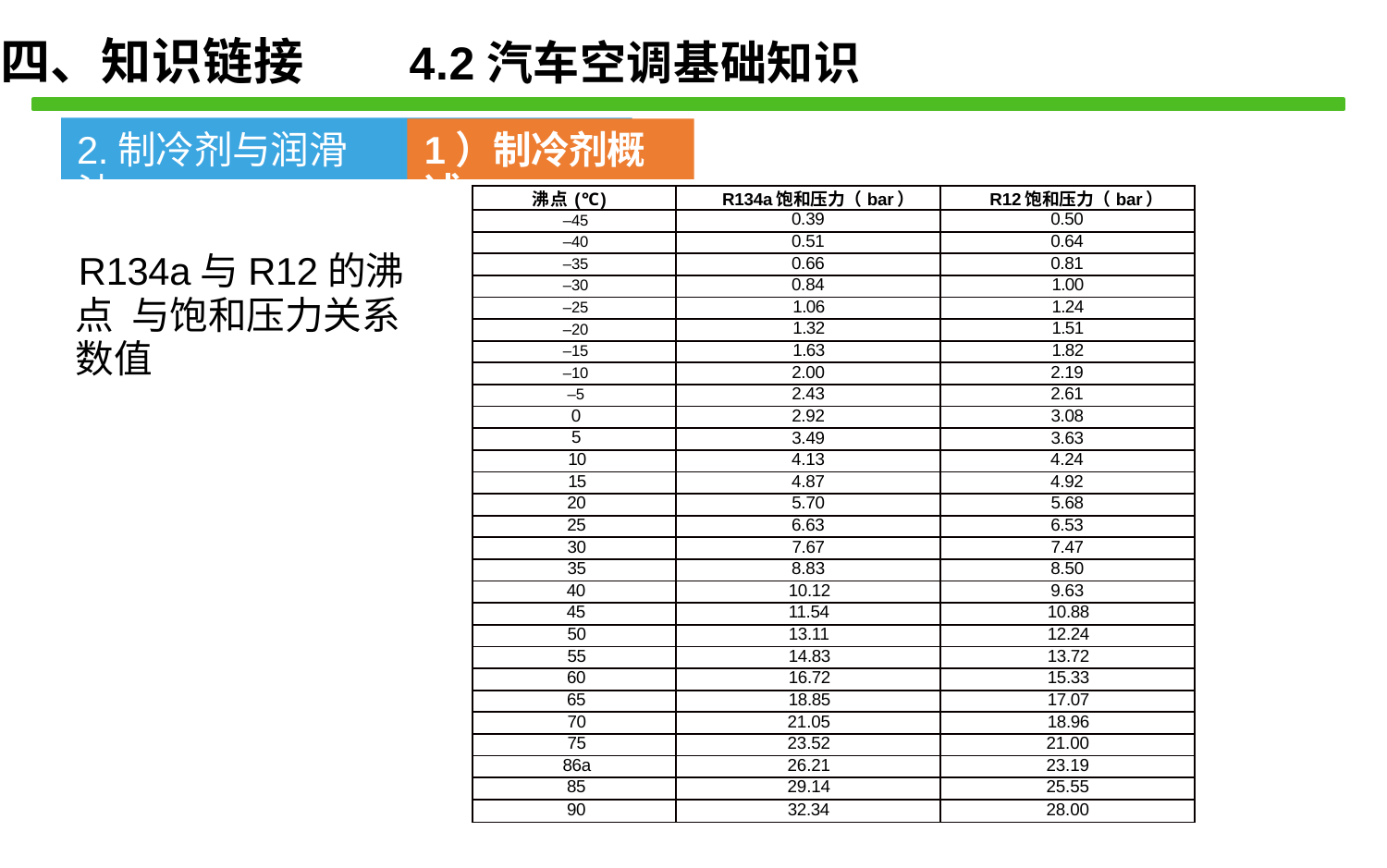

四、知识链接       4.2汽车空调基础知识

2.制冷剂与润滑油

1）制冷剂概述
| 沸点(℃) | R134a饱和压力（bar） | R12饱和压力（bar） |
| --- | --- | --- |
| –45 | 0.39 | 0.50 |
| –40 | 0.51 | 0.64 |
| –35 | 0.66 | 0.81 |
| –30 | 0.84 | 1.00 |
| –25 | 1.06 | 1.24 |
| –20 | 1.32 | 1.51 |
| –15 | 1.63 | 1.82 |
| –10 | 2.00 | 2.19 |
| –5 | 2.43 | 2.61 |
| 0 | 2.92 | 3.08 |
| 5 | 3.49 | 3.63 |
| 10 | 4.13 | 4.24 |
| 15 | 4.87 | 4.92 |
| 20 | 5.70 | 5.68 |
| 25 | 6.63 | 6.53 |
| 30 | 7.67 | 7.47 |
| 35 | 8.83 | 8.50 |
| 40 | 10.12 | 9.63 |
| 45 | 11.54 | 10.88 |
| 50 | 13.11 | 12.24 |
| 55 | 14.83 | 13.72 |
| 60 | 16.72 | 15.33 |
| 65 | 18.85 | 17.07 |
| 70 | 21.05 | 18.96 |
| 75 | 23.52 | 21.00 |
| 86a | 26.21 | 23.19 |
| 85 | 29.14 | 25.55 |
| 90 | 32.34 | 28.00 |

R134a与R12的沸点  与饱和压力关系数值